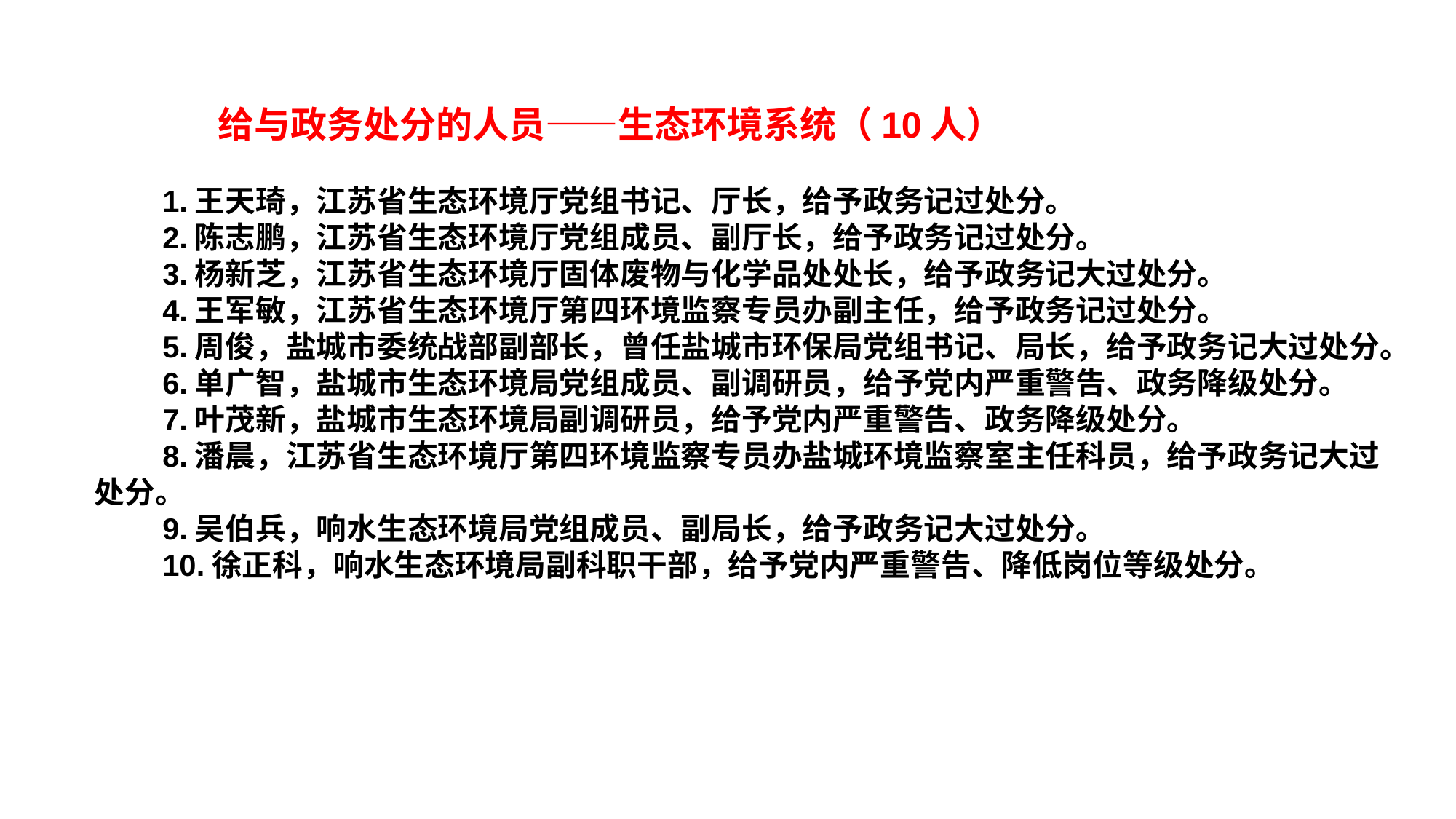

给与政务处分的人员——生态环境系统（10人）

　　1.王天琦，江苏省生态环境厅党组书记、厅长，给予政务记过处分。
　　2.陈志鹏，江苏省生态环境厅党组成员、副厅长，给予政务记过处分。
　　3.杨新芝，江苏省生态环境厅固体废物与化学品处处长，给予政务记大过处分。
　　4.王军敏，江苏省生态环境厅第四环境监察专员办副主任，给予政务记过处分。
　　5.周俊，盐城市委统战部副部长，曾任盐城市环保局党组书记、局长，给予政务记大过处分。
　　6.单广智，盐城市生态环境局党组成员、副调研员，给予党内严重警告、政务降级处分。
　　7.叶茂新，盐城市生态环境局副调研员，给予党内严重警告、政务降级处分。
　　8.潘晨，江苏省生态环境厅第四环境监察专员办盐城环境监察室主任科员，给予政务记大过处分。
　　9.吴伯兵，响水生态环境局党组成员、副局长，给予政务记大过处分。
　　10.徐正科，响水生态环境局副科职干部，给予党内严重警告、降低岗位等级处分。
75